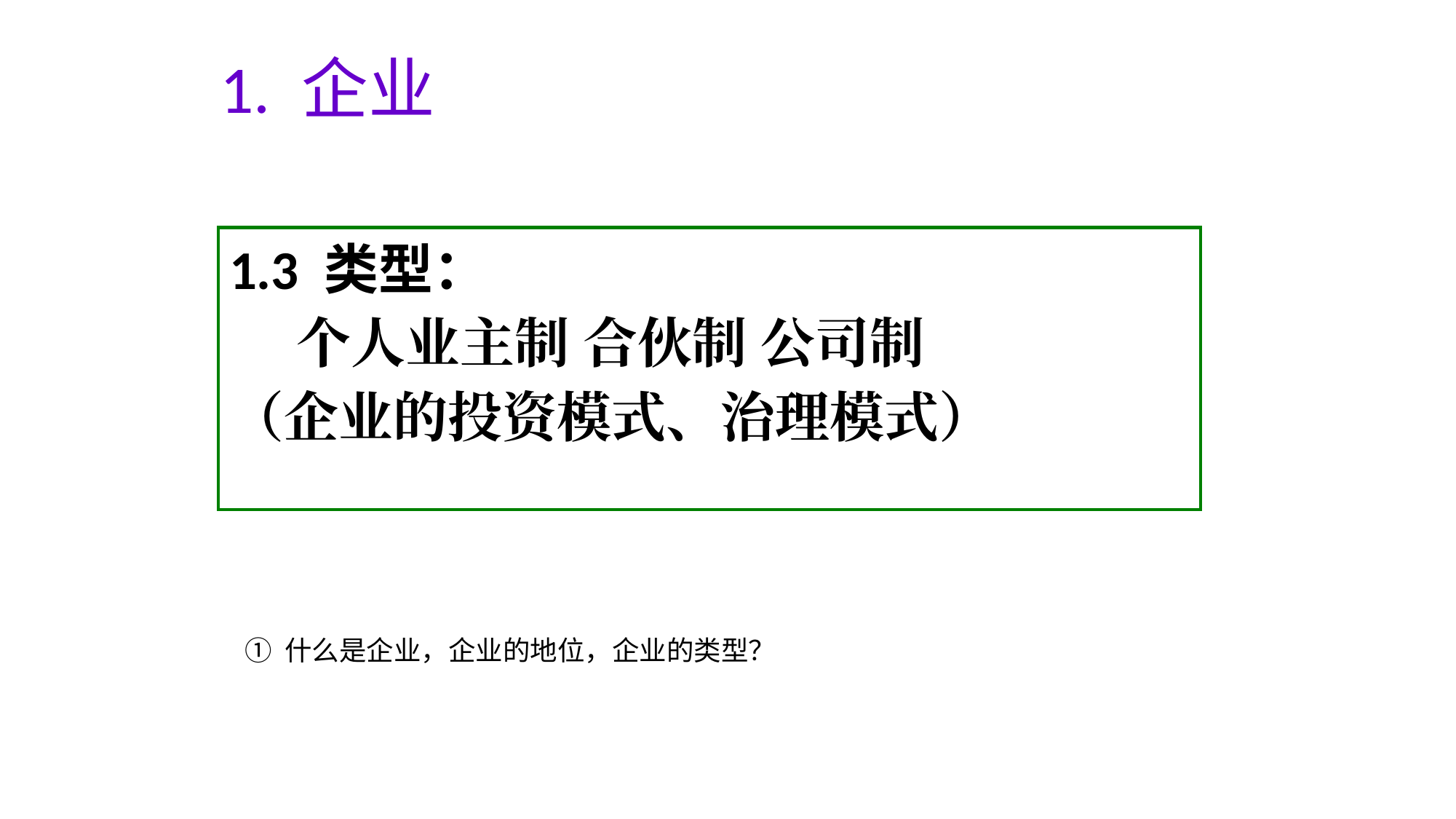

# 1. 企业

1.3 类型：
    个人业主制 合伙制 公司制
（企业的投资模式、治理模式）
① 什么是企业，企业的地位，企业的类型？